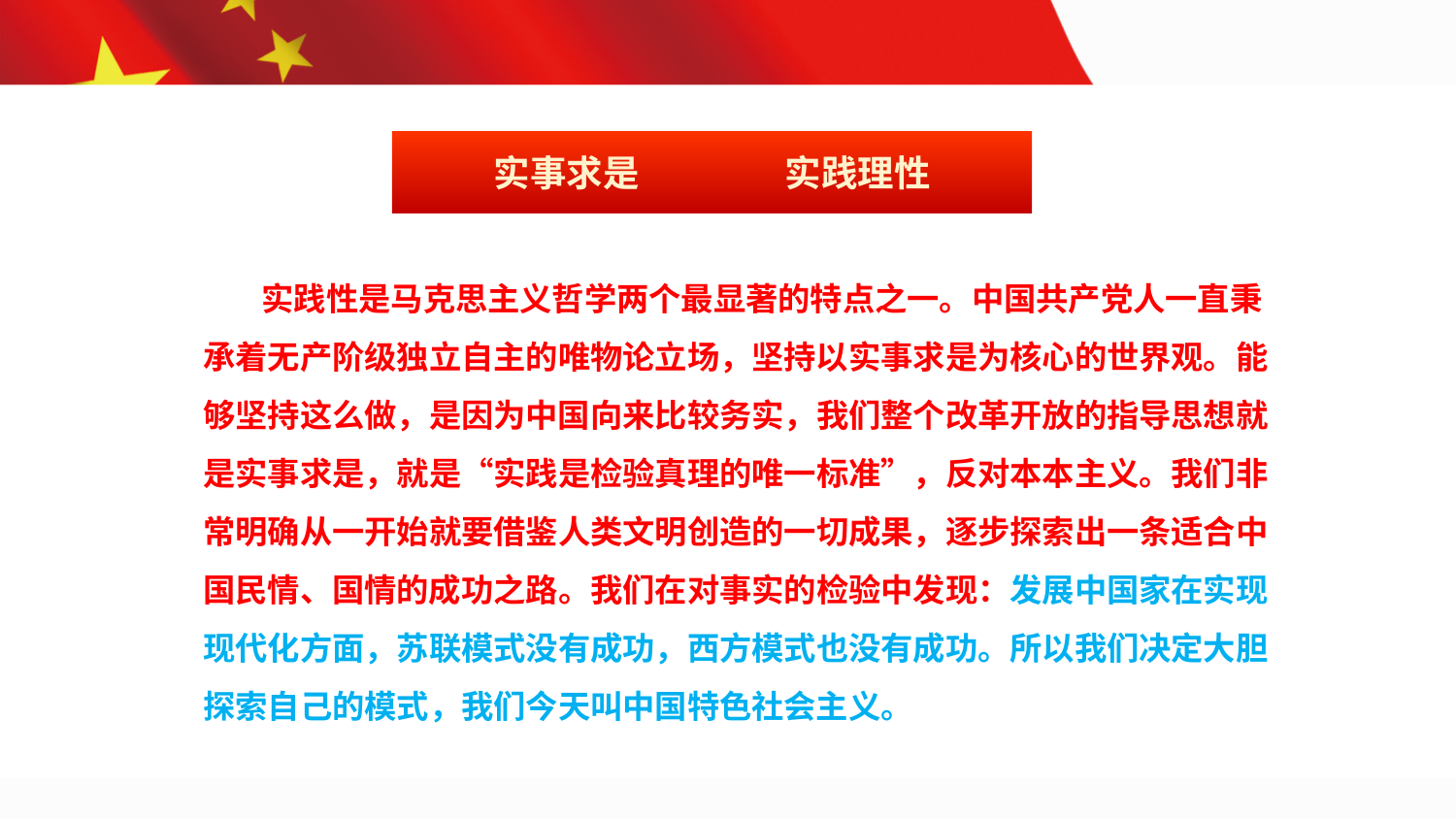

# 实事求是        实践理性
       实践性是马克思主义哲学两个最显著的特点之一。中国共产党人一直秉承着无产阶级独立自主的唯物论立场，坚持以实事求是为核心的世界观。能够坚持这么做，是因为中国向来比较务实，我们整个改革开放的指导思想就是实事求是，就是“实践是检验真理的唯一标准”，反对本本主义。我们非常明确从一开始就要借鉴人类文明创造的一切成果，逐步探索出一条适合中国民情、国情的成功之路。我们在对事实的检验中发现：发展中国家在实现现代化方面，苏联模式没有成功，西方模式也没有成功。所以我们决定大胆探索自己的模式，我们今天叫中国特色社会主义。